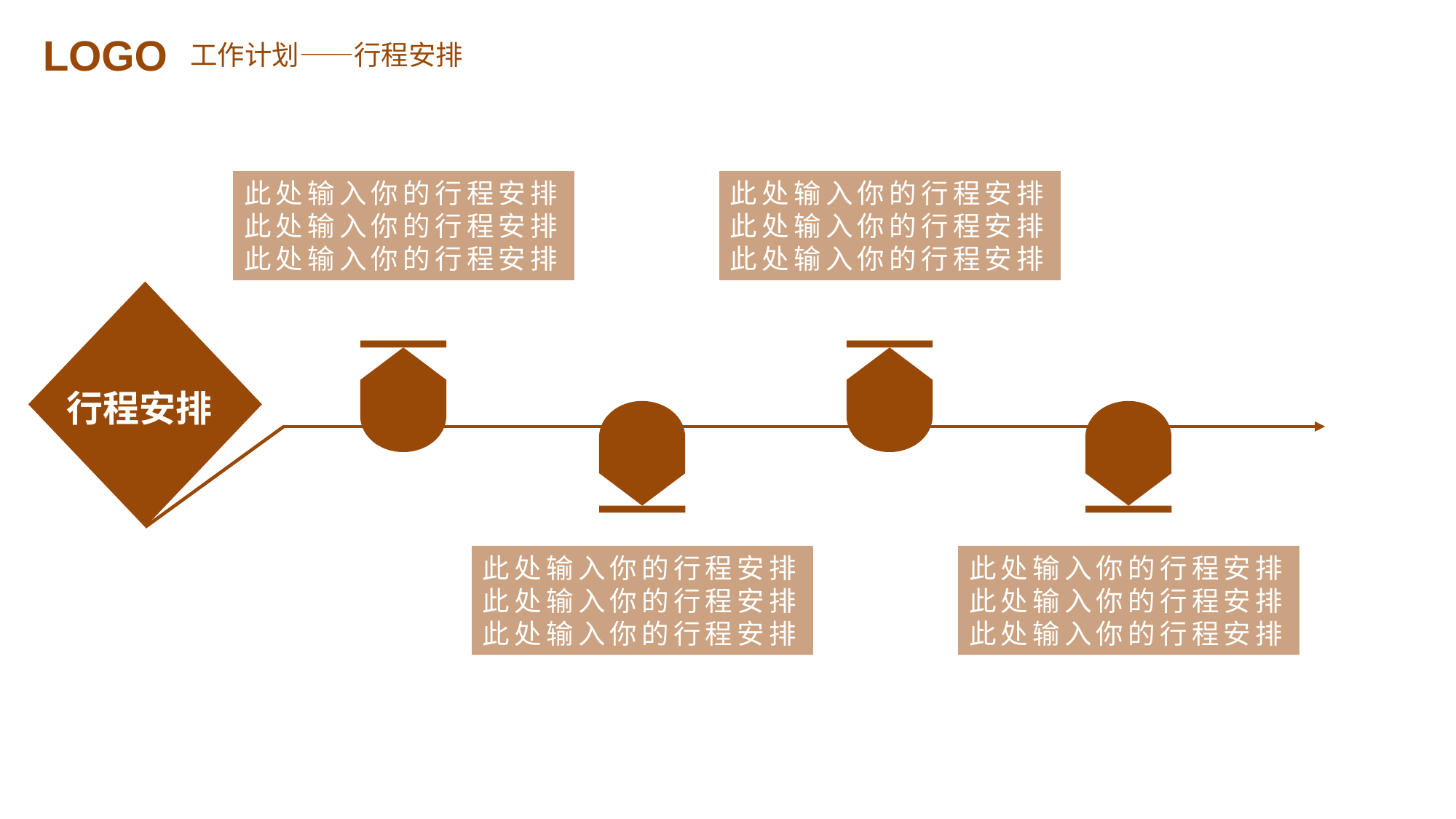

LOGO
工作计划——行程安排
此处输入你的行程安排
此处输入你的行程安排
此处输入你的行程安排
此处输入你的行程安排
此处输入你的行程安排
此处输入你的行程安排

行程安排

此处输入你的行程安排
此处输入你的行程安排
此处输入你的行程安排
此处输入你的行程安排
此处输入你的行程安排
此处输入你的行程安排